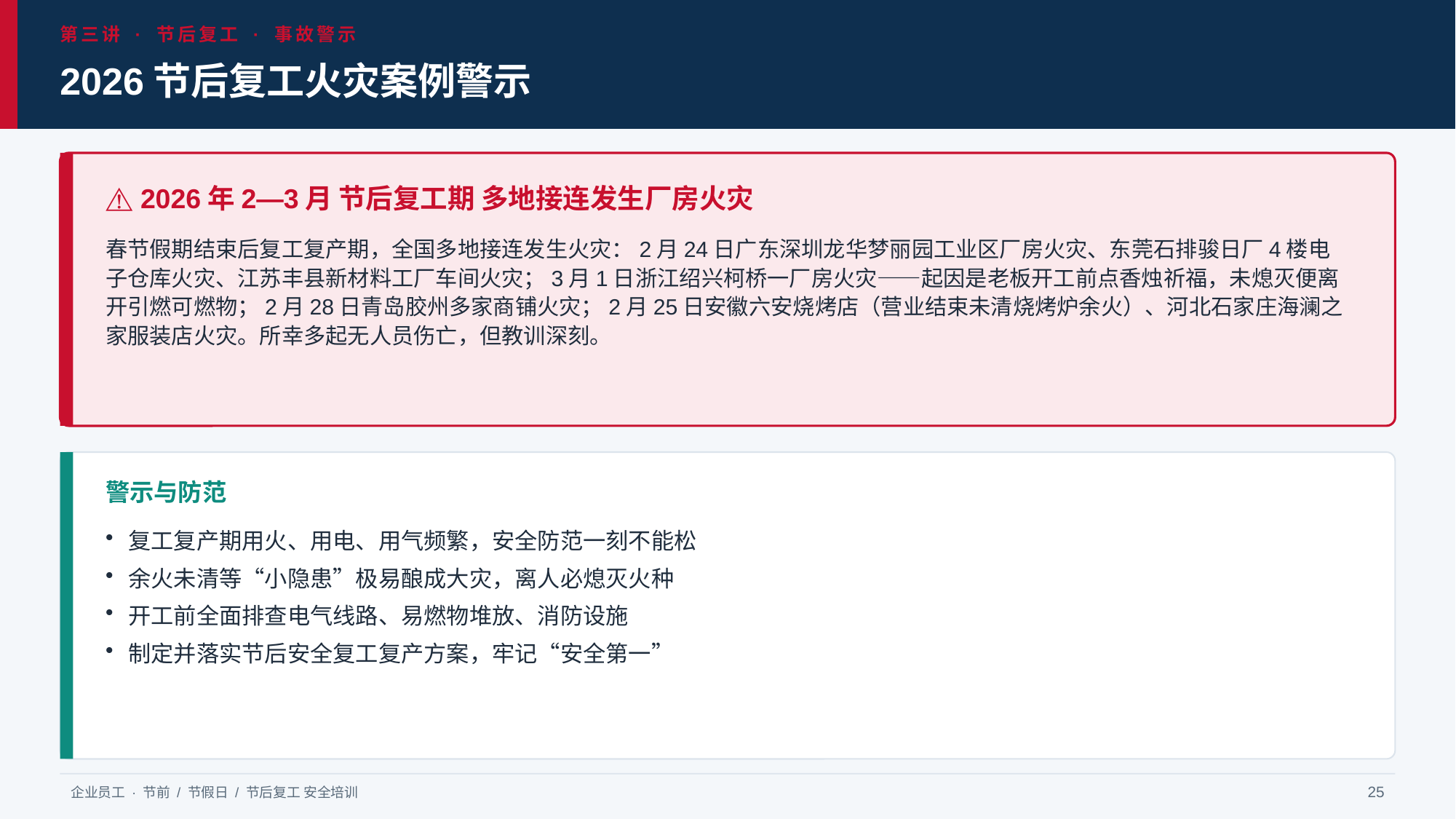

第三讲 · 节后复工 · 事故警示
2026节后复工火灾案例警示

⚠ 2026年2—3月 节后复工期 多地接连发生厂房火灾
春节假期结束后复工复产期，全国多地接连发生火灾：2月24日广东深圳龙华梦丽园工业区厂房火灾、东莞石排骏日厂4楼电子仓库火灾、江苏丰县新材料工厂车间火灾；3月1日浙江绍兴柯桥一厂房火灾——起因是老板开工前点香烛祈福，未熄灭便离开引燃可燃物；2月28日青岛胶州多家商铺火灾；2月25日安徽六安烧烤店（营业结束未清烧烤炉余火）、河北石家庄海澜之家服装店火灾。所幸多起无人员伤亡，但教训深刻。

警示与防范
复工复产期用火、用电、用气频繁，安全防范一刻不能松
余火未清等“小隐患”极易酿成大灾，离人必熄灭火种
开工前全面排查电气线路、易燃物堆放、消防设施
制定并落实节后安全复工复产方案，牢记“安全第一”

企业员工 · 节前 / 节假日 / 节后复工 安全培训
25